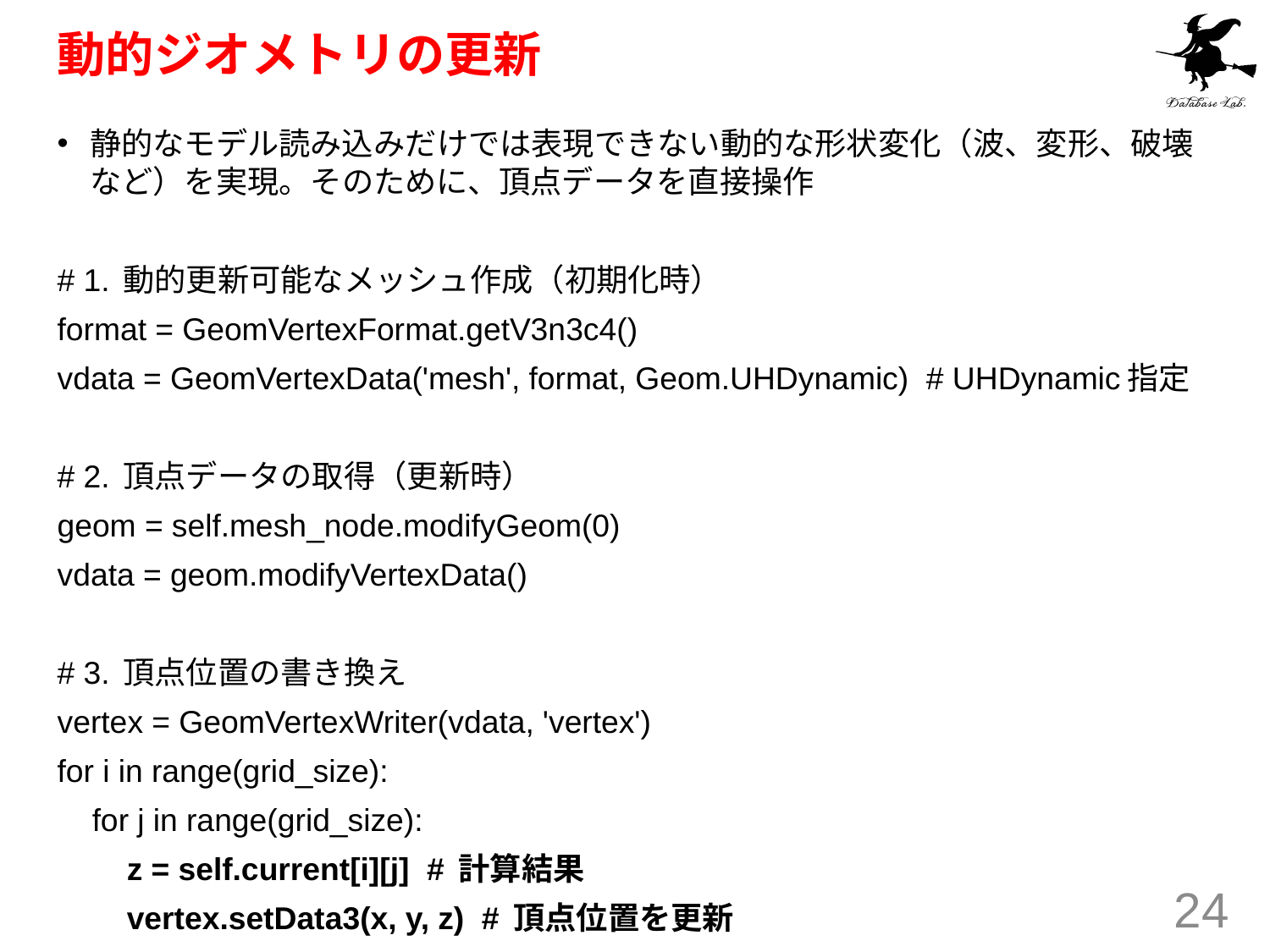

# 動的ジオメトリの更新
静的なモデル読み込みだけでは表現できない動的な形状変化（波、変形、破壊など）を実現。そのために、頂点データを直接操作

# 1. 動的更新可能なメッシュ作成（初期化時）
format = GeomVertexFormat.getV3n3c4()
vdata = GeomVertexData('mesh', format, Geom.UHDynamic)  # UHDynamic指定

# 2. 頂点データの取得（更新時）
geom = self.mesh_node.modifyGeom(0)
vdata = geom.modifyVertexData()

# 3. 頂点位置の書き換え
vertex = GeomVertexWriter(vdata, 'vertex')
for i in range(grid_size):
    for j in range(grid_size):
        z = self.current[i][j]  # 計算結果
        vertex.setData3(x, y, z)  # 頂点位置を更新
24